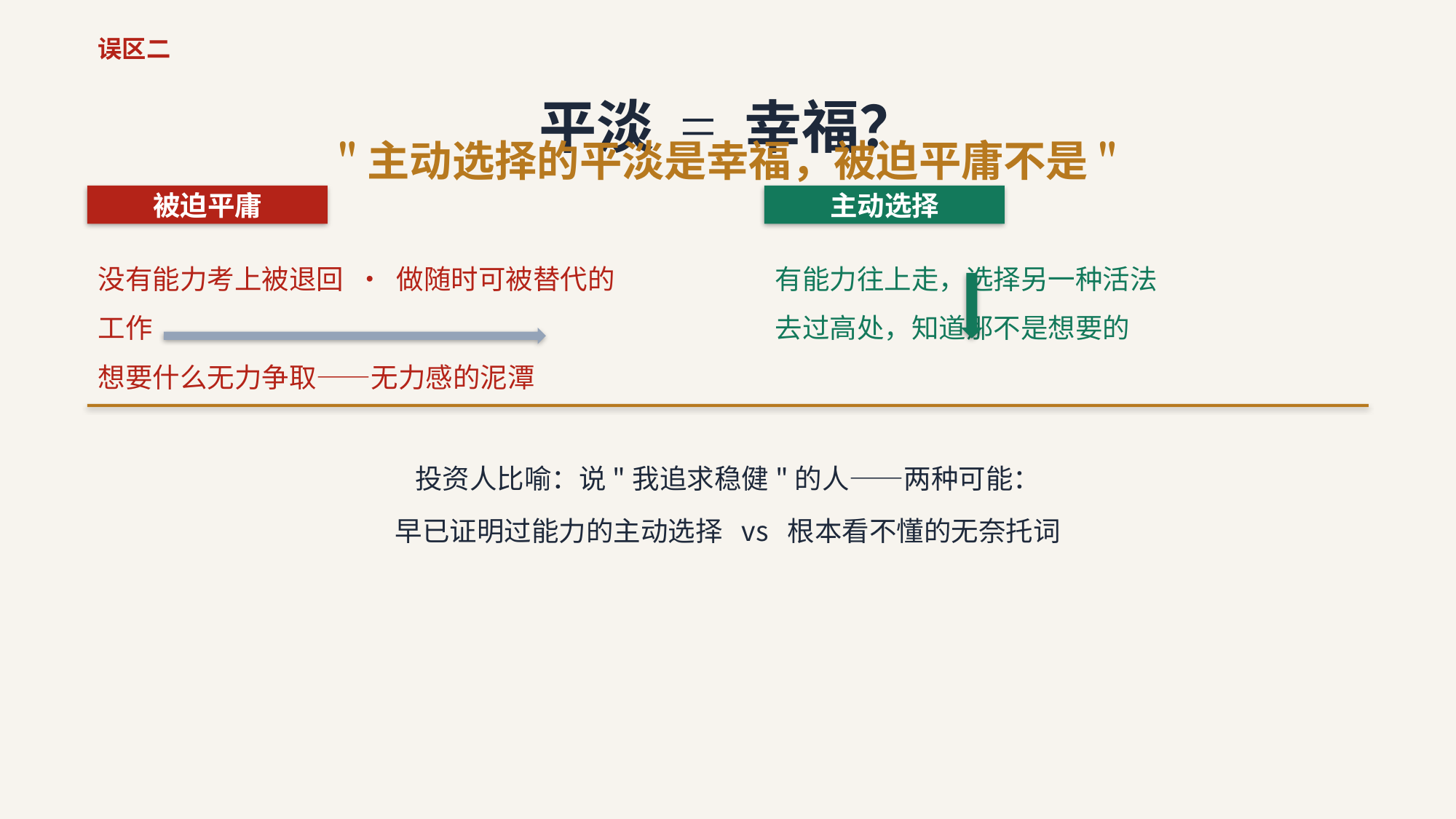

误区二
平淡 = 幸福？
"主动选择的平淡是幸福，被迫平庸不是"
被迫平庸
主动选择
没有能力考上被退回 · 做随时可被替代的工作
想要什么无力争取——无力感的泥潭
有能力往上走，选择另一种活法
去过高处，知道那不是想要的

投资人比喻：说"我追求稳健"的人——两种可能：
早已证明过能力的主动选择  vs  根本看不懂的无奈托词